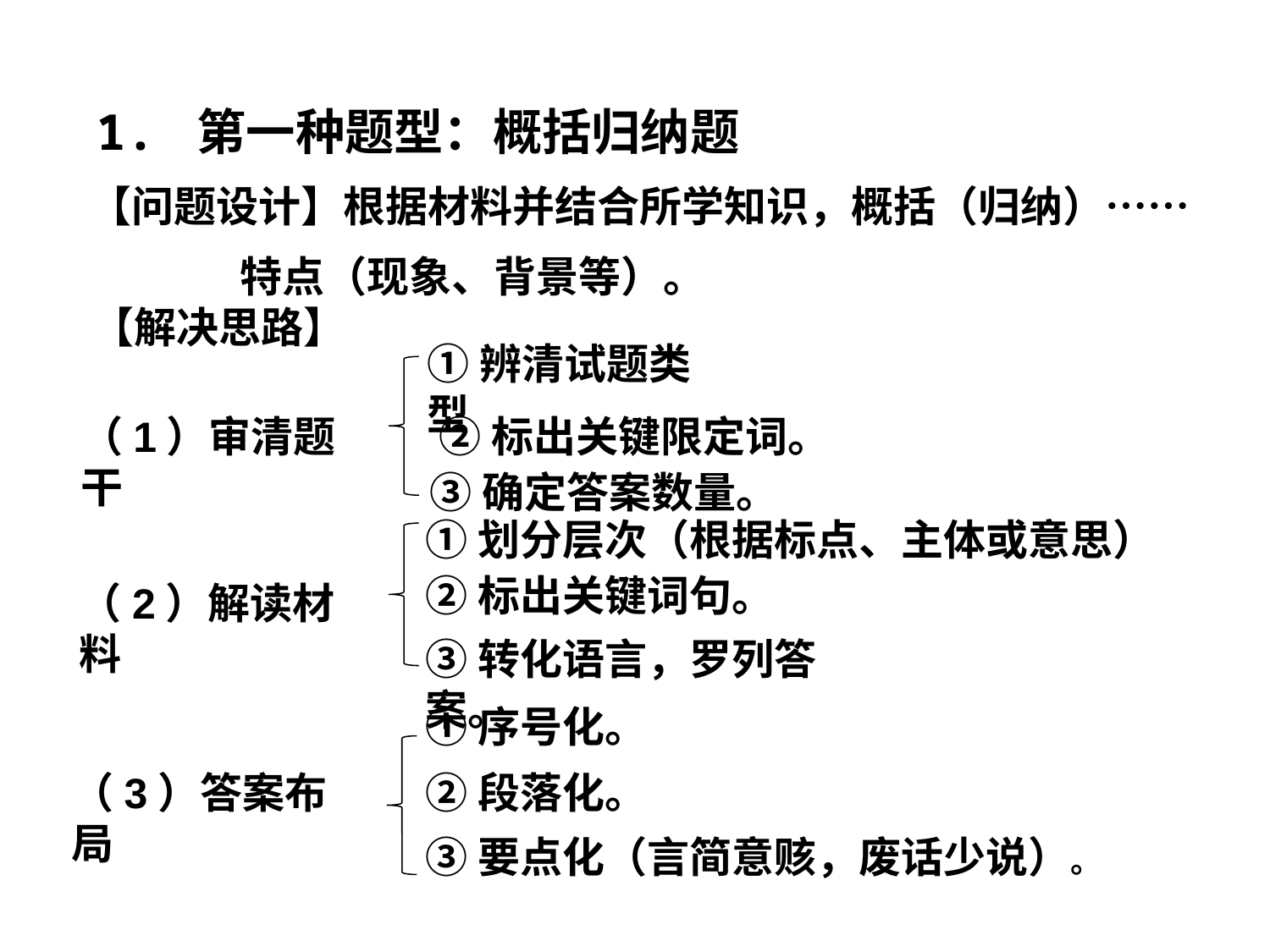

1. 第一种题型：概括归纳题
 【问题设计】根据材料并结合所学知识，概括（归纳）……
                特点（现象、背景等）。
    【解决思路】
①辨清试题类型

（1）审清题干
②标出关键限定词。
③确定答案数量。
①划分层次（根据标点、主体或意思）

②标出关键词句。
（2）解读材料
③转化语言，罗列答案。
①序号化。

（3）答案布局
②段落化。
③要点化（言简意赅，废话少说）。